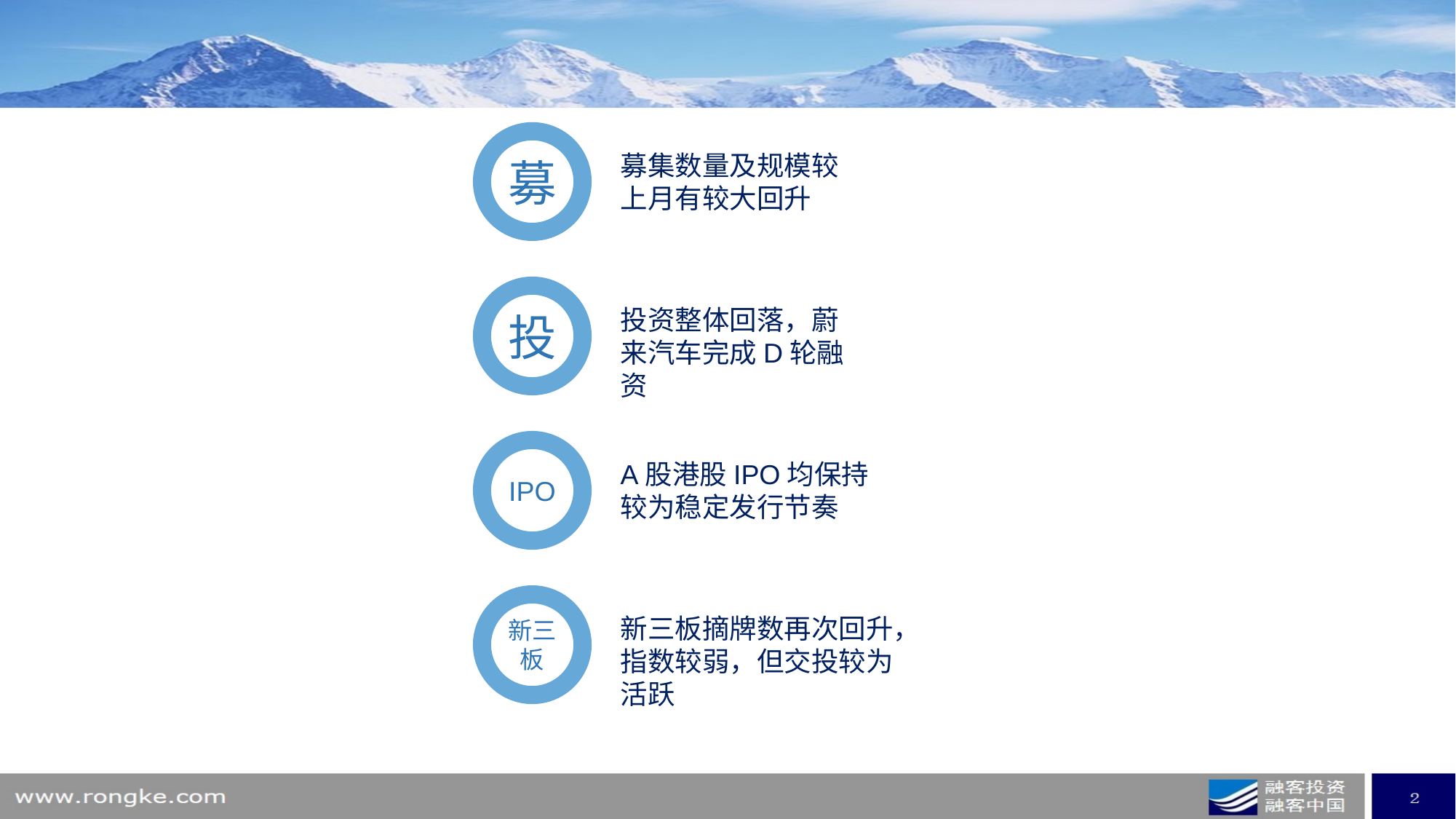

募
募集数量及规模较上月有较大回升
投
投资整体回落，蔚来汽车完成D轮融资
IPO
A股港股IPO均保持较为稳定发行节奏
新三板
新三板摘牌数再次回升，指数较弱，但交投较为活跃